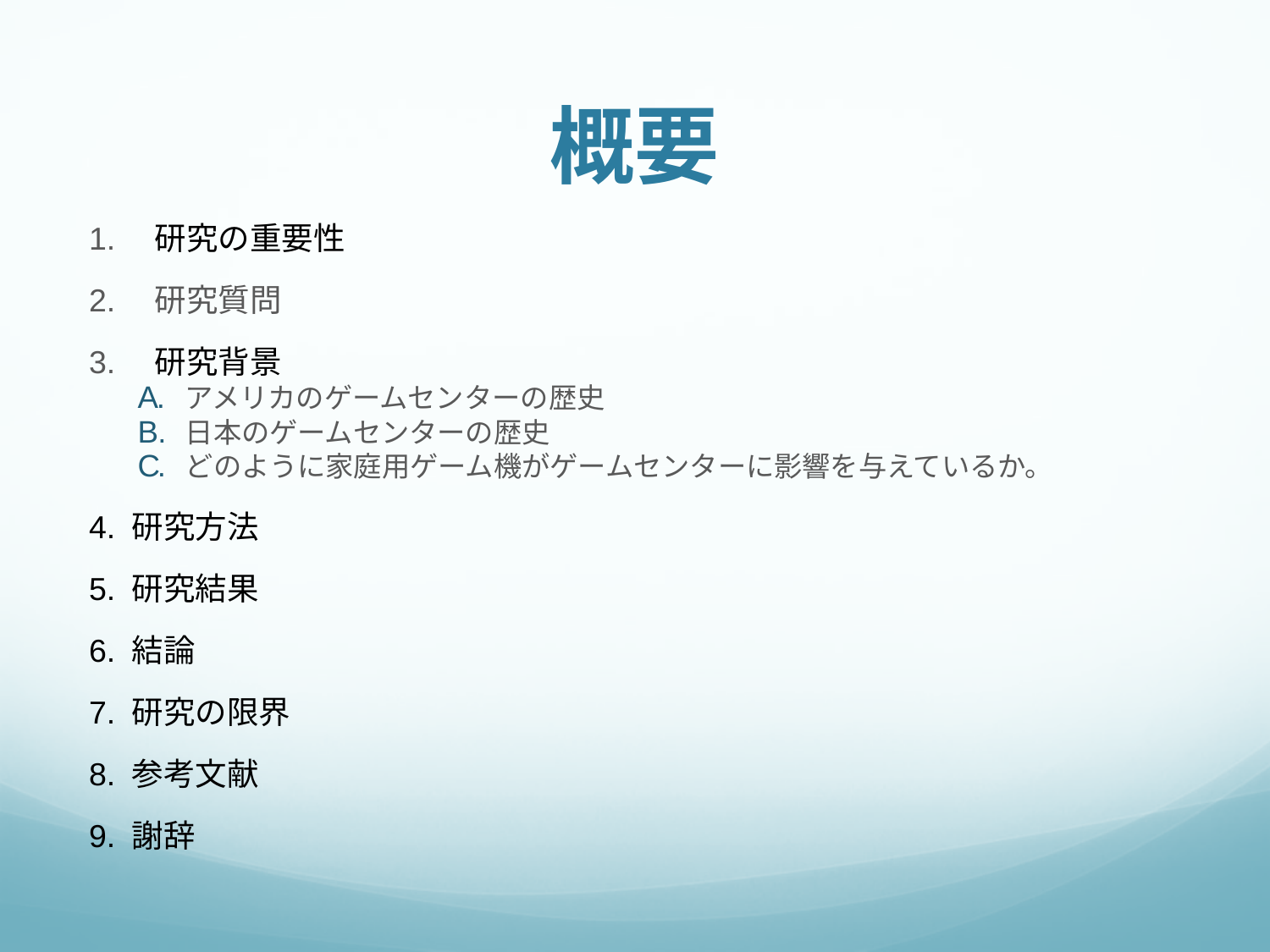

# 概要
1.　研究の重要性
2.　研究質問
3.　研究背景
アメリカのゲームセンターの歴史
日本のゲームセンターの歴史
どのように家庭用ゲーム機がゲームセンターに影響を与えているか。
4. 研究方法
5. 研究結果
6. 結論
7. 研究の限界
8. 参考文献
9. 謝辞